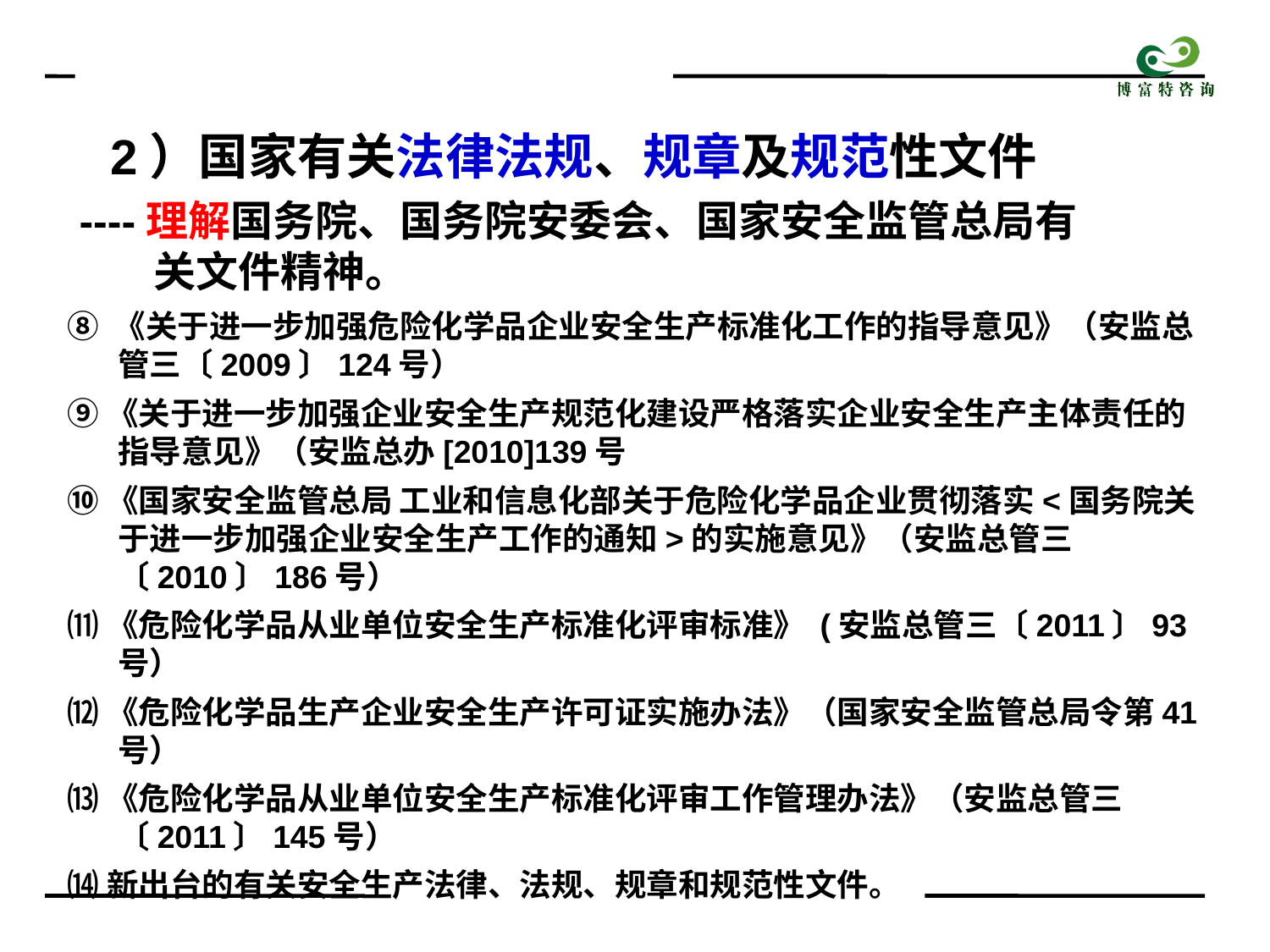

2）国家有关法律法规、规章及规范性文件
 ----理解国务院、国务院安委会、国家安全监管总局有
        关文件精神。
⑧ 《关于进一步加强危险化学品企业安全生产标准化工作的指导意见》（安监总管三〔2009〕124号）
⑨《关于进一步加强企业安全生产规范化建设严格落实企业安全生产主体责任的指导意见》（安监总办[2010]139号
⑩《国家安全监管总局 工业和信息化部关于危险化学品企业贯彻落实<国务院关于进一步加强企业安全生产工作的通知>的实施意见》（安监总管三〔2010〕186号）
⑾《危险化学品从业单位安全生产标准化评审标准》 (安监总管三〔2011〕93号）
⑿《危险化学品生产企业安全生产许可证实施办法》（国家安全监管总局令第41号）
⒀《危险化学品从业单位安全生产标准化评审工作管理办法》（安监总管三〔2011〕145号）
⒁新出台的有关安全生产法律、法规、规章和规范性文件。